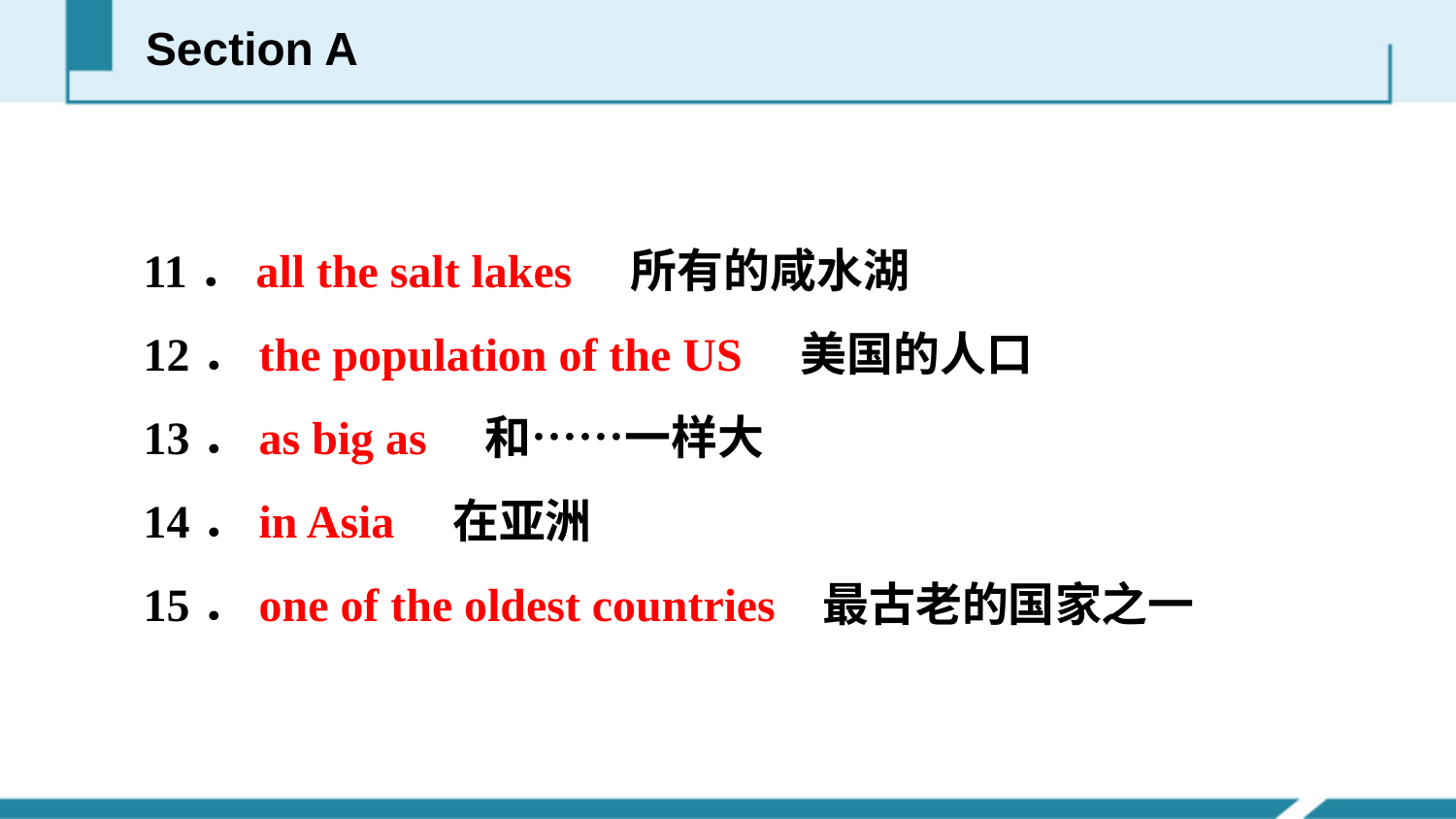

Section A
11．all the salt lakes　所有的咸水湖
12．the population of the US　美国的人口
13．as big as　和……一样大
14．in Asia　在亚洲
15．one of the oldest countries   最古老的国家之一